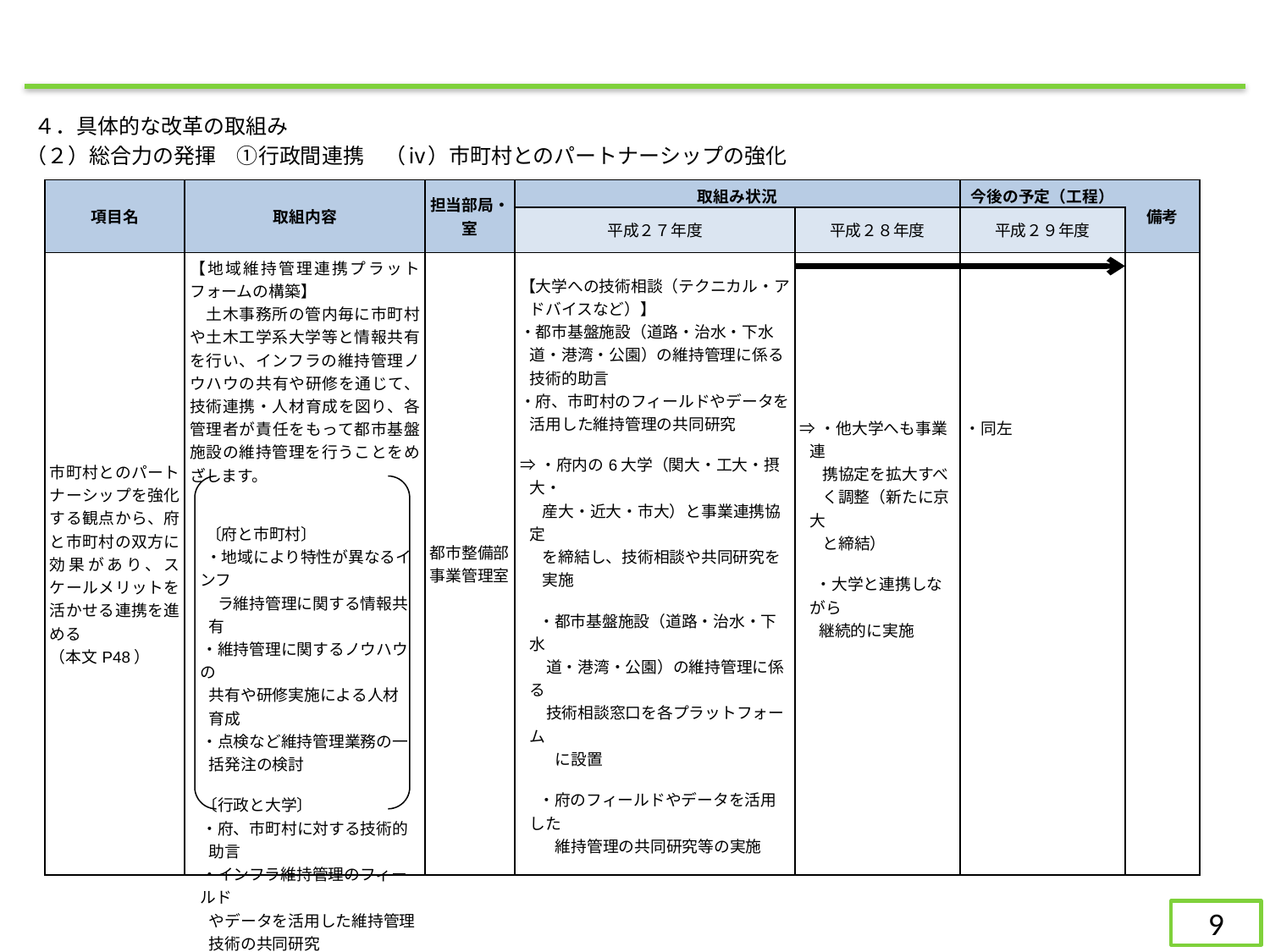

４．具体的な改革の取組み
（２）総合力の発揮　①行政間連携　（ⅳ）市町村とのパートナーシップの強化
| 項目名 | 取組内容 | 担当部局・室 | 取組み状況 |  | 今後の予定（工程） | 備考 |
| --- | --- | --- | --- | --- | --- | --- |
|  |  |  | 平成２７年度 | 平成２８年度 | 平成２９年度 |  |
| 市町村とのパートナーシップを強化する観点から、府と市町村の双方に効果があり、スケールメリットを活かせる連携を進める （本文P48） | 【地域維持管理連携プラットフォームの構築】 　土木事務所の管内毎に市町村や土木工学系大学等と情報共有を行い、インフラの維持管理ノウハウの共有や研修を通じて、技術連携・人材育成を図り、各管理者が責任をもって都市基盤施設の維持管理を行うことをめざします。 　〔府と市町村〕 　・地域により特性が異なるインフ 　ラ維持管理に関する情報共 有 ・維持管理に関するノウハウの 共有や研修実施による人材 育成 ・点検など維持管理業務の一 括発注の検討 〔行政と大学〕 ・府、市町村に対する技術的 助言 ・インフラ維持管理のフィールド やデータを活用した維持管理 技術の共同研究 | 都市整備部 事業管理室 | 【大学への技術相談（テクニカル・アドバイスなど）】 ・都市基盤施設（道路・治水・下水道・港湾・公園）の維持管理に係る技術的助言 ・府、市町村のフィールドやデータを活用した維持管理の共同研究 ⇒・府内の6大学（関大・工大・摂大・ 産大・近大・市大）と事業連携協定 を締結し、技術相談や共同研究を 実施 ・都市基盤施設（道路・治水・下水 道・港湾・公園）の維持管理に係る 技術相談窓口を各プラットフォーム 　　 に設置 ・府のフィールドやデータを活用した 　　 維持管理の共同研究等の実施 | ⇒・他大学へも事業連 携協定を拡大すべ く調整（新たに京大 と締結） 　・大学と連携しながら 継続的に実施 | ・同左 |  |

9